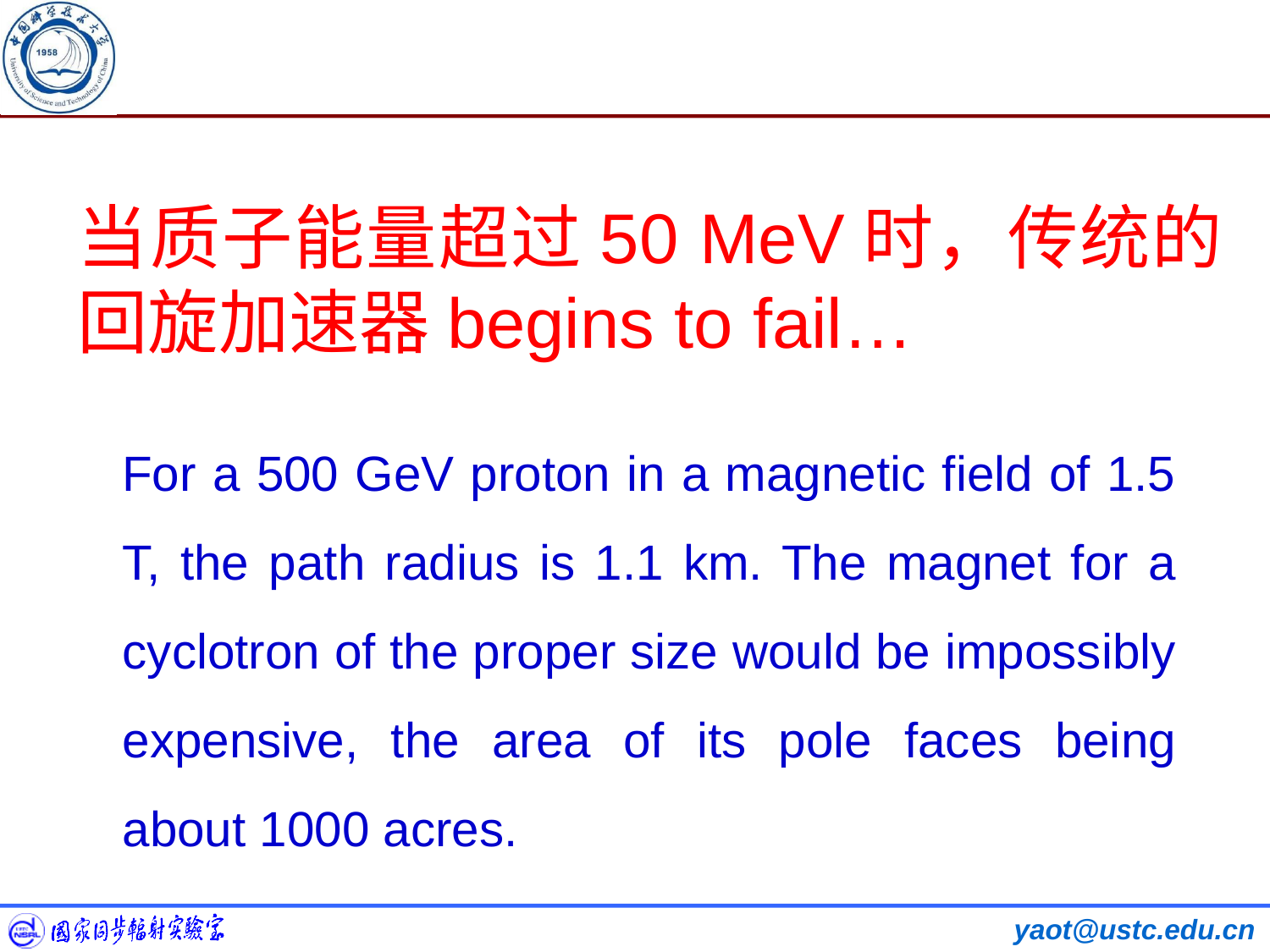

# 当质子能量超过50 MeV时，传统的回旋加速器begins to fail…
For a 500 GeV proton in a magnetic field of 1.5 T, the path radius is 1.1 km. The magnet for a cyclotron of the proper size would be impossibly expensive, the area of its pole faces being about 1000 acres.